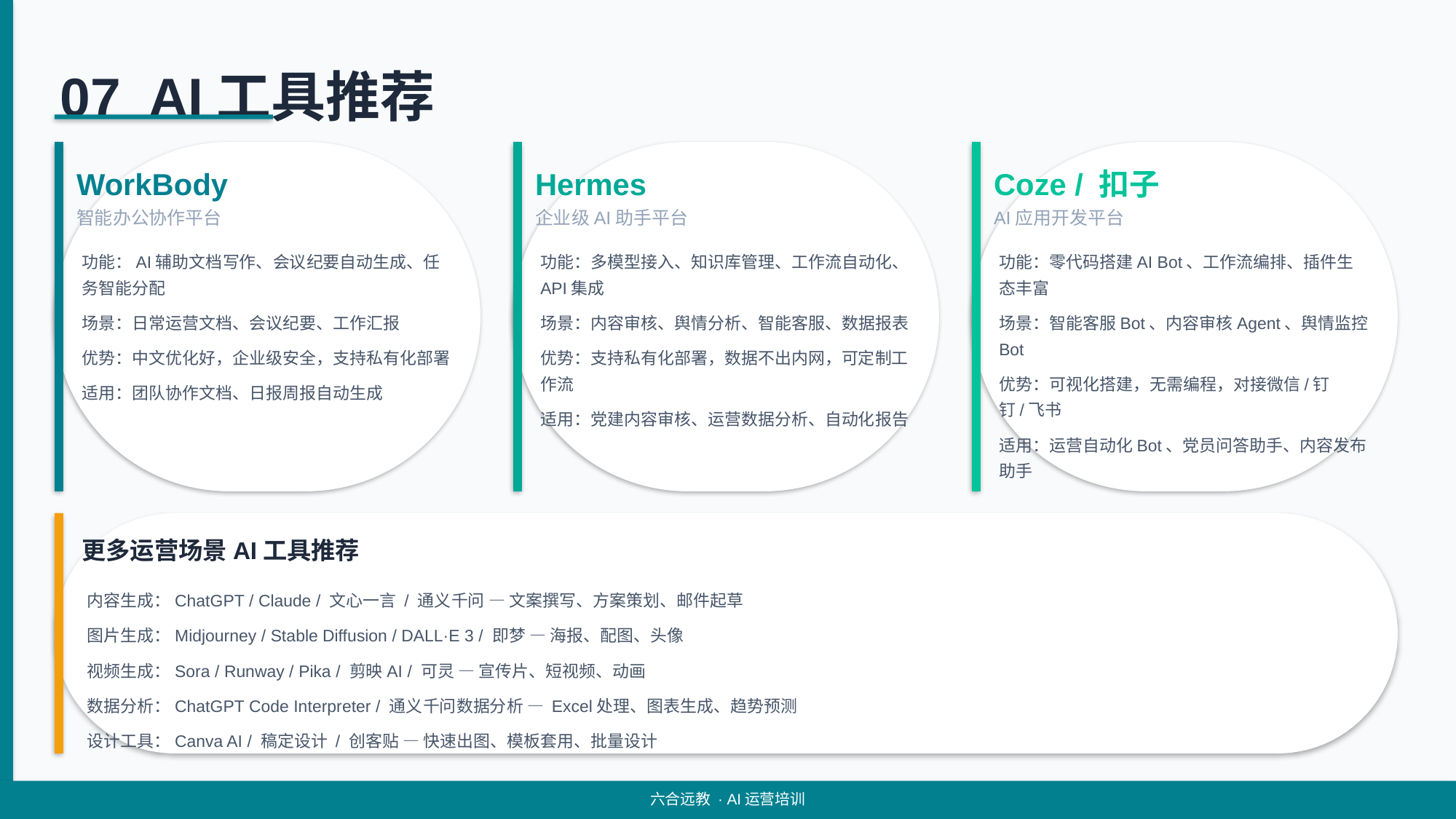

07  AI工具推荐

WorkBody
Hermes
Coze / 扣子
智能办公协作平台
企业级AI助手平台
AI应用开发平台
功能：AI辅助文档写作、会议纪要自动生成、任务智能分配
场景：日常运营文档、会议纪要、工作汇报
优势：中文优化好，企业级安全，支持私有化部署
适用：团队协作文档、日报周报自动生成
功能：多模型接入、知识库管理、工作流自动化、API集成
场景：内容审核、舆情分析、智能客服、数据报表
优势：支持私有化部署，数据不出内网，可定制工作流
适用：党建内容审核、运营数据分析、自动化报告
功能：零代码搭建AI Bot、工作流编排、插件生态丰富
场景：智能客服Bot、内容审核Agent、舆情监控Bot
优势：可视化搭建，无需编程，对接微信/钉钉/飞书
适用：运营自动化Bot、党员问答助手、内容发布助手

更多运营场景AI工具推荐
内容生成：ChatGPT / Claude / 文心一言 / 通义千问 — 文案撰写、方案策划、邮件起草
图片生成：Midjourney / Stable Diffusion / DALL·E 3 / 即梦 — 海报、配图、头像
视频生成：Sora / Runway / Pika / 剪映AI / 可灵 — 宣传片、短视频、动画
数据分析：ChatGPT Code Interpreter / 通义千问数据分析 — Excel处理、图表生成、趋势预测
设计工具：Canva AI / 稿定设计 / 创客贴 — 快速出图、模板套用、批量设计

六合远教 · AI运营培训